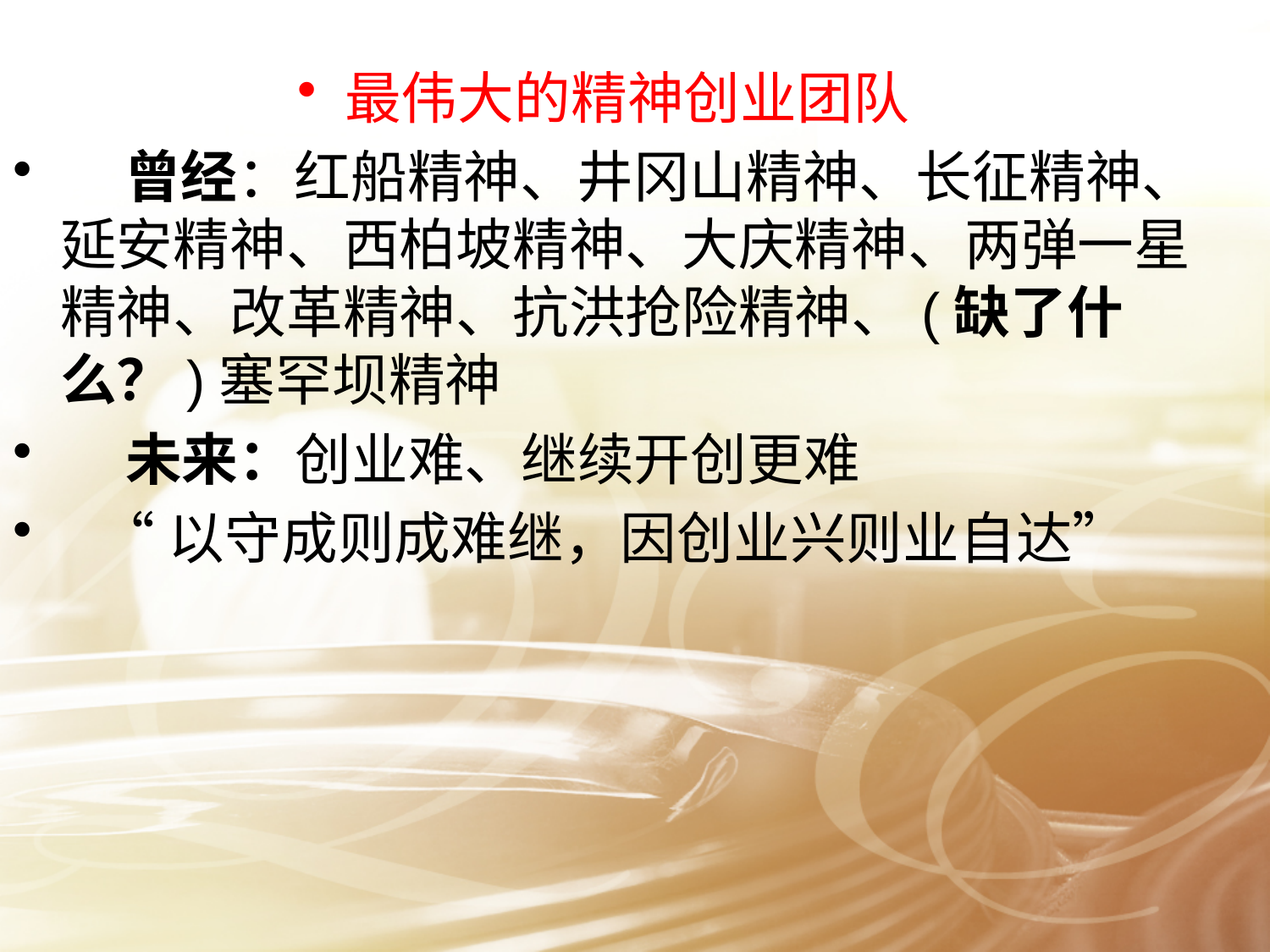

# 最最最最最最
最伟大的精神创业团队
    曾经：红船精神、井冈山精神、长征精神、延安精神、西柏坡精神、大庆精神、两弹一星精神、改革精神、抗洪抢险精神、(缺了什么？)塞罕坝精神
    未来：创业难、继续开创更难
   “以守成则成难继，因创业兴则业自达”